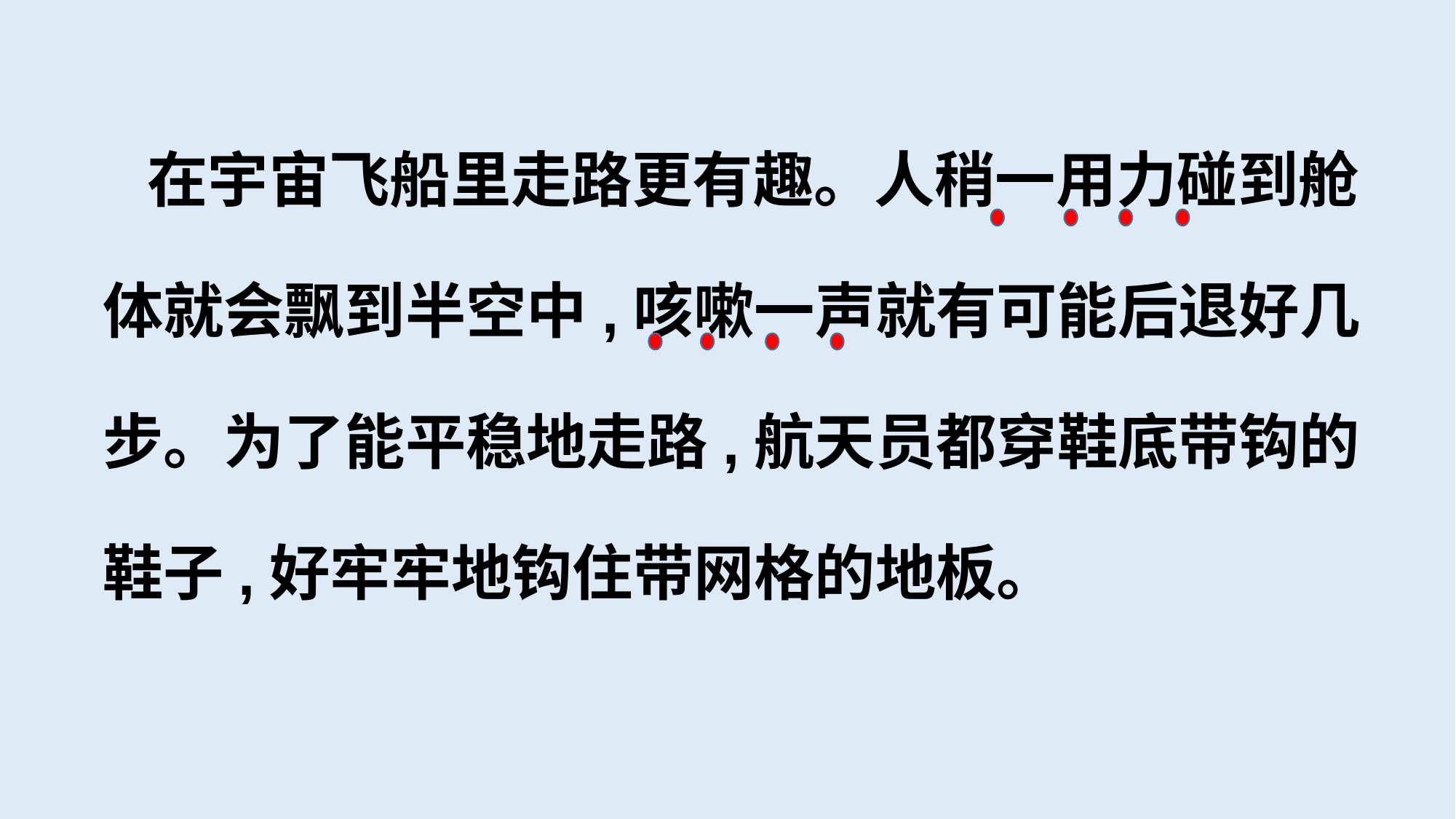

# 在宇宙飞船里走路更有趣。人稍一用力碰到舱体就会飘到半空中,咳嗽一声就有可能后退好几步。为了能平稳地走路,航天员都穿鞋底带钩的鞋子,好牢牢地钩住带网格的地板。